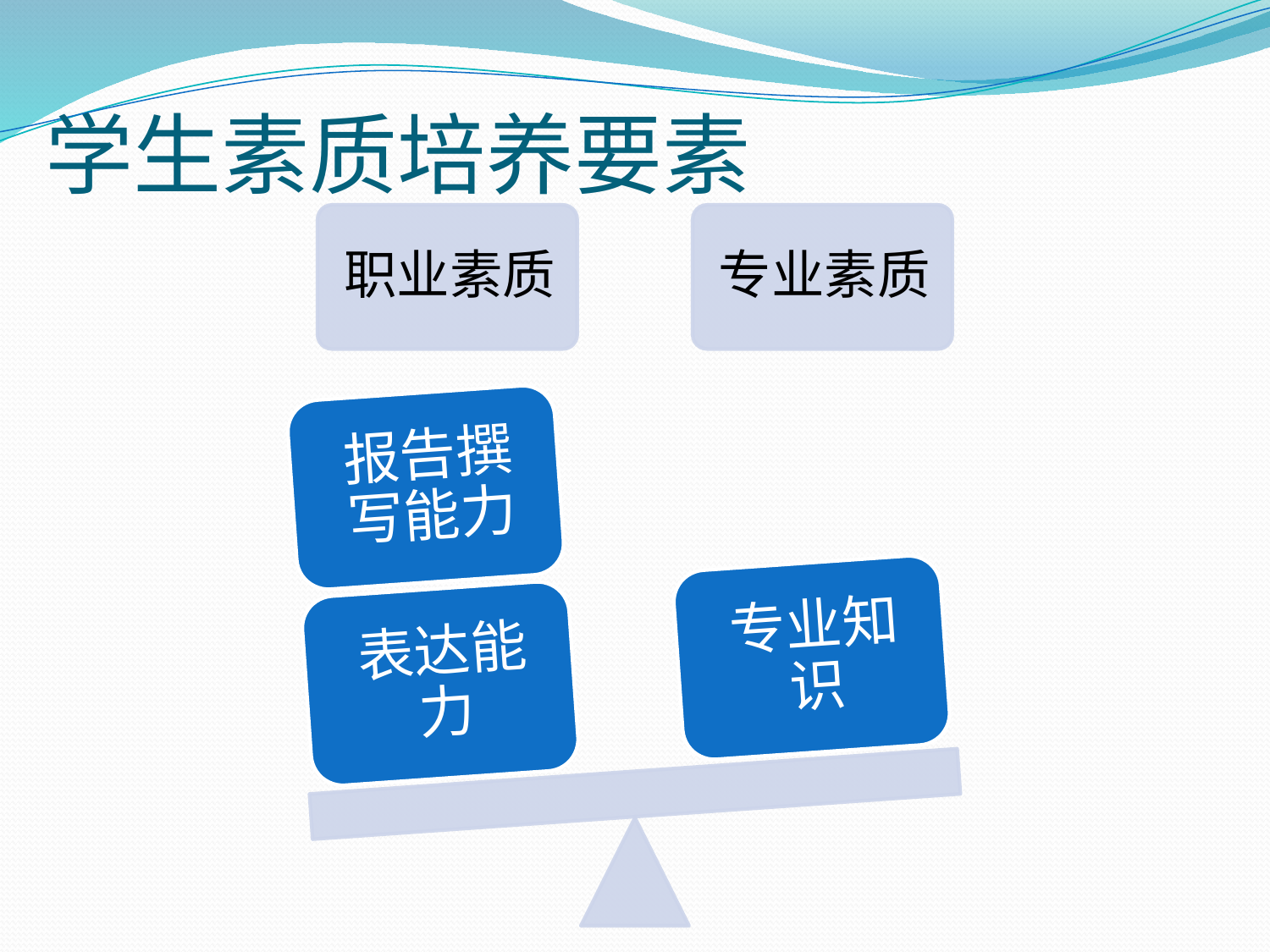

# 学生素质培养要素
职业素质
专业素质
表达能力
报告撰写能力
专业知识